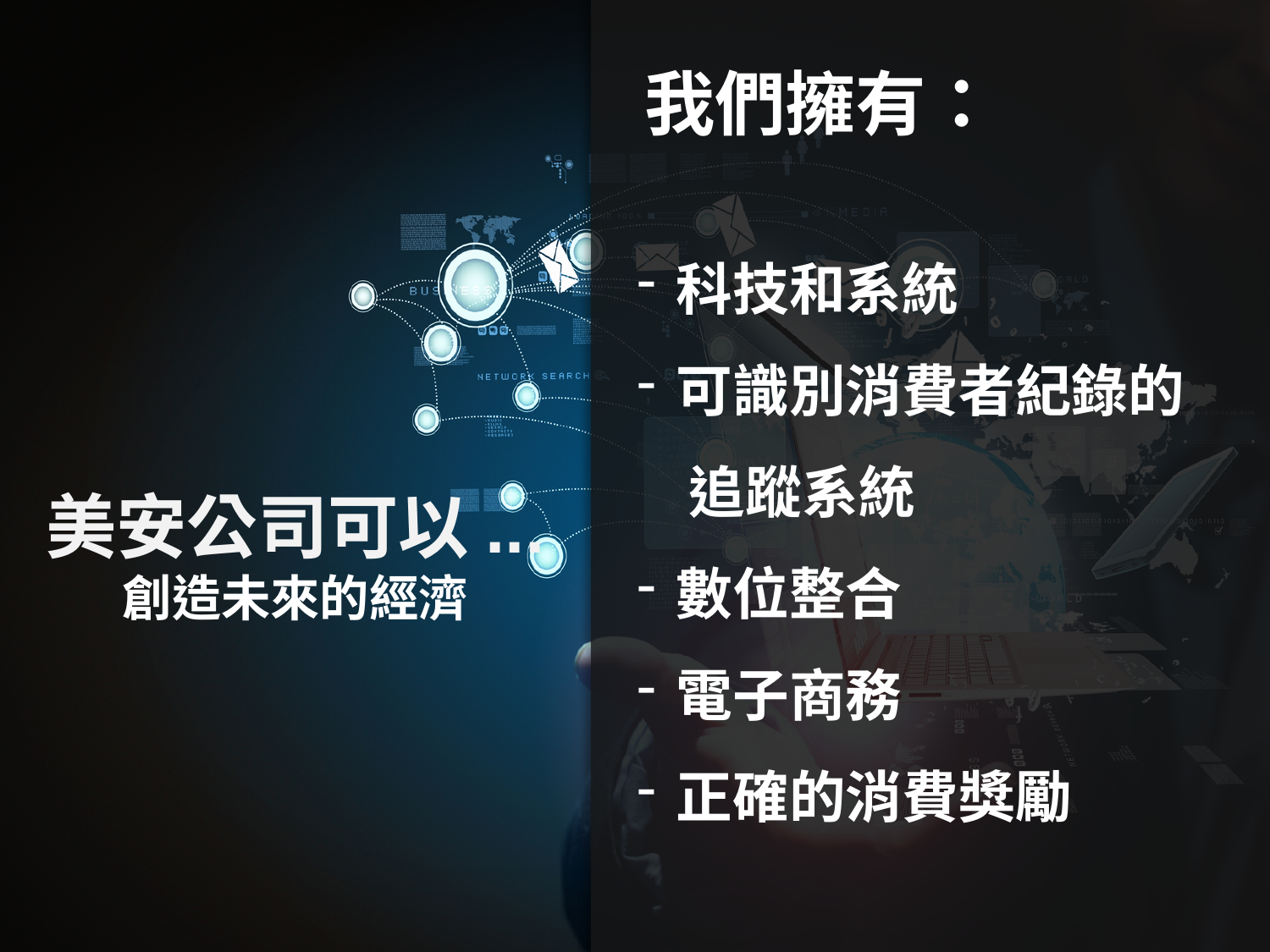

我們擁有：

科技和系統
可識別消費者紀錄的
   追蹤系統
數位整合
電子商務
正確的消費獎勵
美安公司可以...
創造未來的經濟